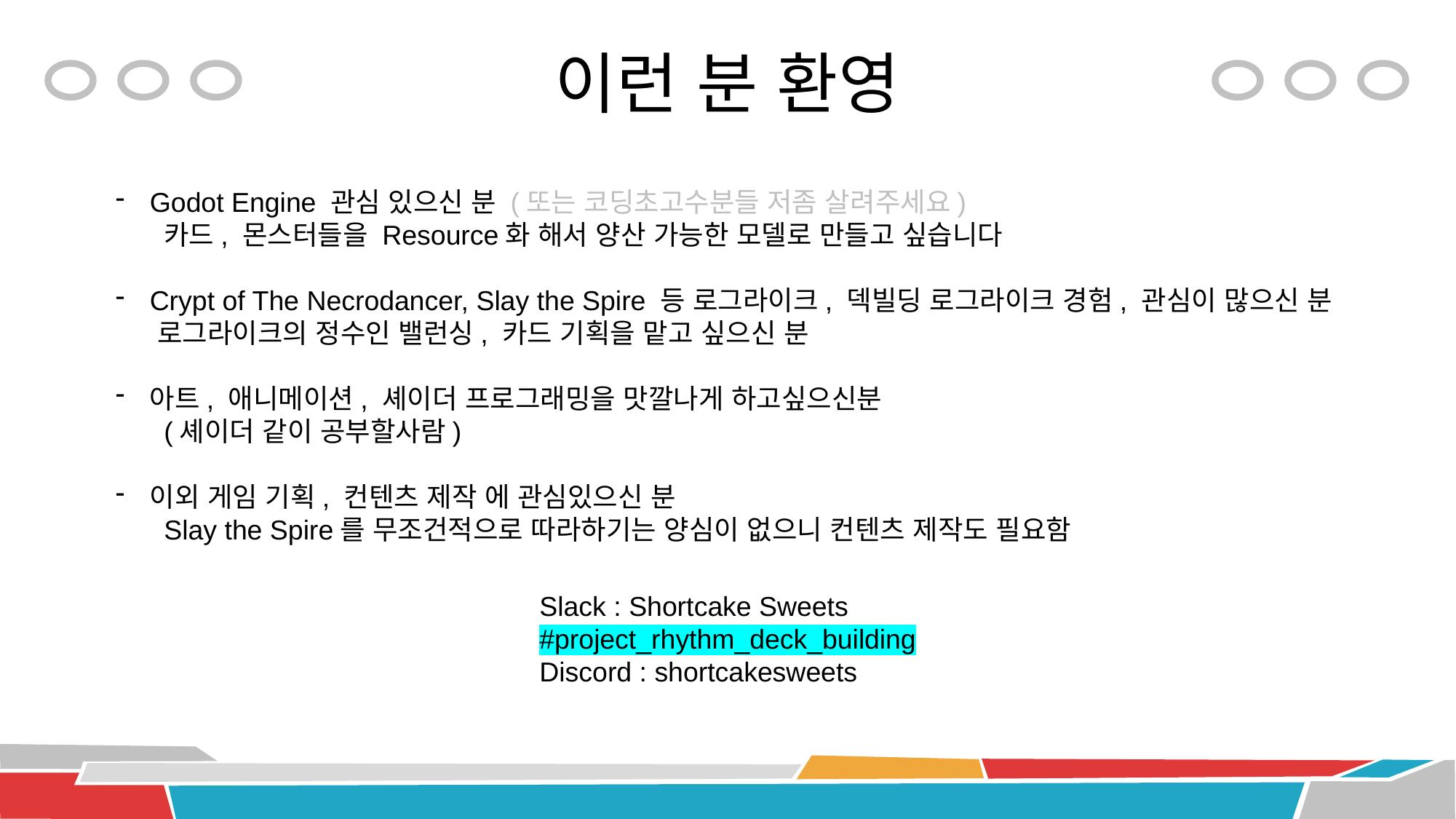

# 이런 분 환영
Godot Engine 관심 있으신 분 (또는 코딩초고수분들 저좀 살려주세요)
 카드, 몬스터들을 Resource화 해서 양산 가능한 모델로 만들고 싶습니다

Crypt of The Necrodancer, Slay the Spire 등 로그라이크, 덱빌딩 로그라이크 경험, 관심이 많으신 분
 로그라이크의 정수인 밸런싱, 카드 기획을 맡고 싶으신 분
아트, 애니메이션, 셰이더 프로그래밍을 맛깔나게 하고싶으신분
 (셰이더 같이 공부할사람)

이외 게임 기획, 컨텐츠 제작 에 관심있으신 분
 Slay the Spire를 무조건적으로 따라하기는 양심이 없으니 컨텐츠 제작도 필요함
Slack : Shortcake Sweets
#project_rhythm_deck_building
Discord : shortcakesweets